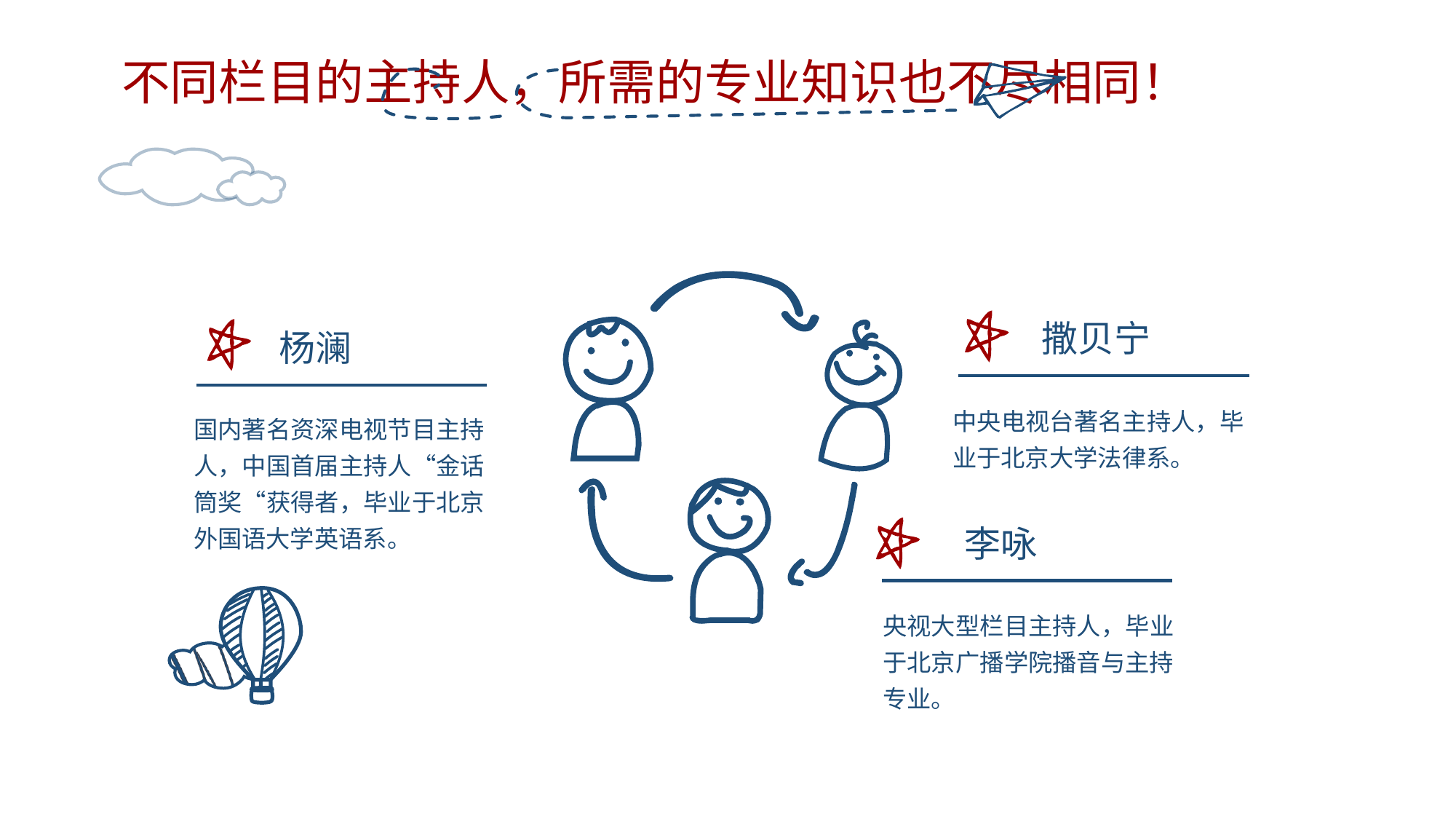

不同栏目的主持人，所需的专业知识也不尽相同！

撒贝宁

杨澜

中央电视台著名主持人，毕业于北京大学法律系。
国内著名资深电视节目主持人，中国首届主持人“金话筒奖“获得者，毕业于北京外国语大学英语系。

李咏

央视大型栏目主持人，毕业于北京广播学院播音与主持专业。